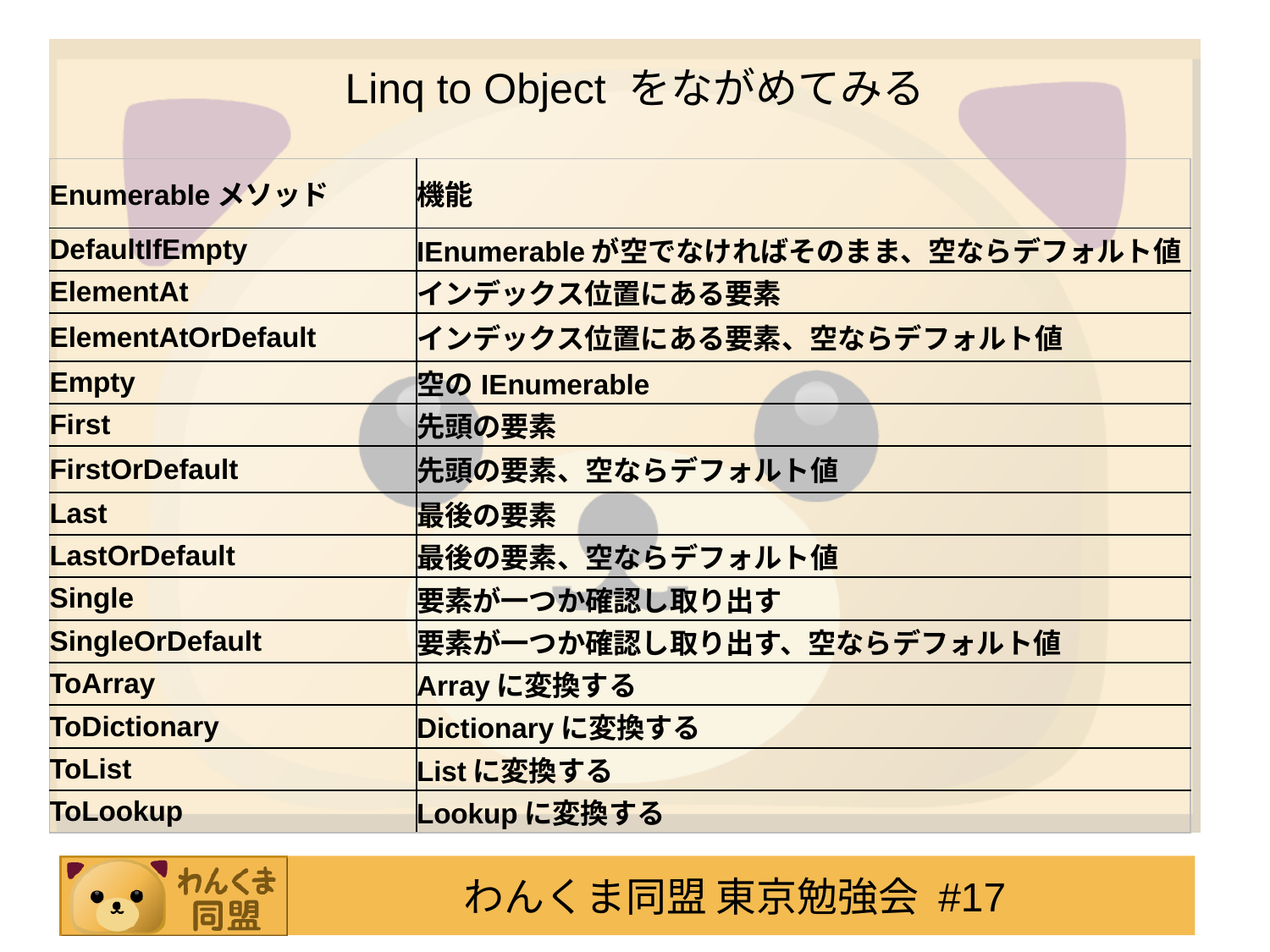

# Linq to Object をながめてみる
| Enumerableメソッド | 機能 |
| --- | --- |
| DefaultIfEmpty | IEnumerableが空でなければそのまま、空ならデフォルト値 |
| ElementAt | インデックス位置にある要素 |
| ElementAtOrDefault | インデックス位置にある要素、空ならデフォルト値 |
| Empty | 空のIEnumerable |
| First | 先頭の要素 |
| FirstOrDefault | 先頭の要素、空ならデフォルト値 |
| Last | 最後の要素 |
| LastOrDefault | 最後の要素、空ならデフォルト値 |
| Single | 要素が一つか確認し取り出す |
| SingleOrDefault | 要素が一つか確認し取り出す、空ならデフォルト値 |
| ToArray | Arrayに変換する |
| ToDictionary | Dictionaryに変換する |
| ToList | Listに変換する |
| ToLookup | Lookupに変換する |